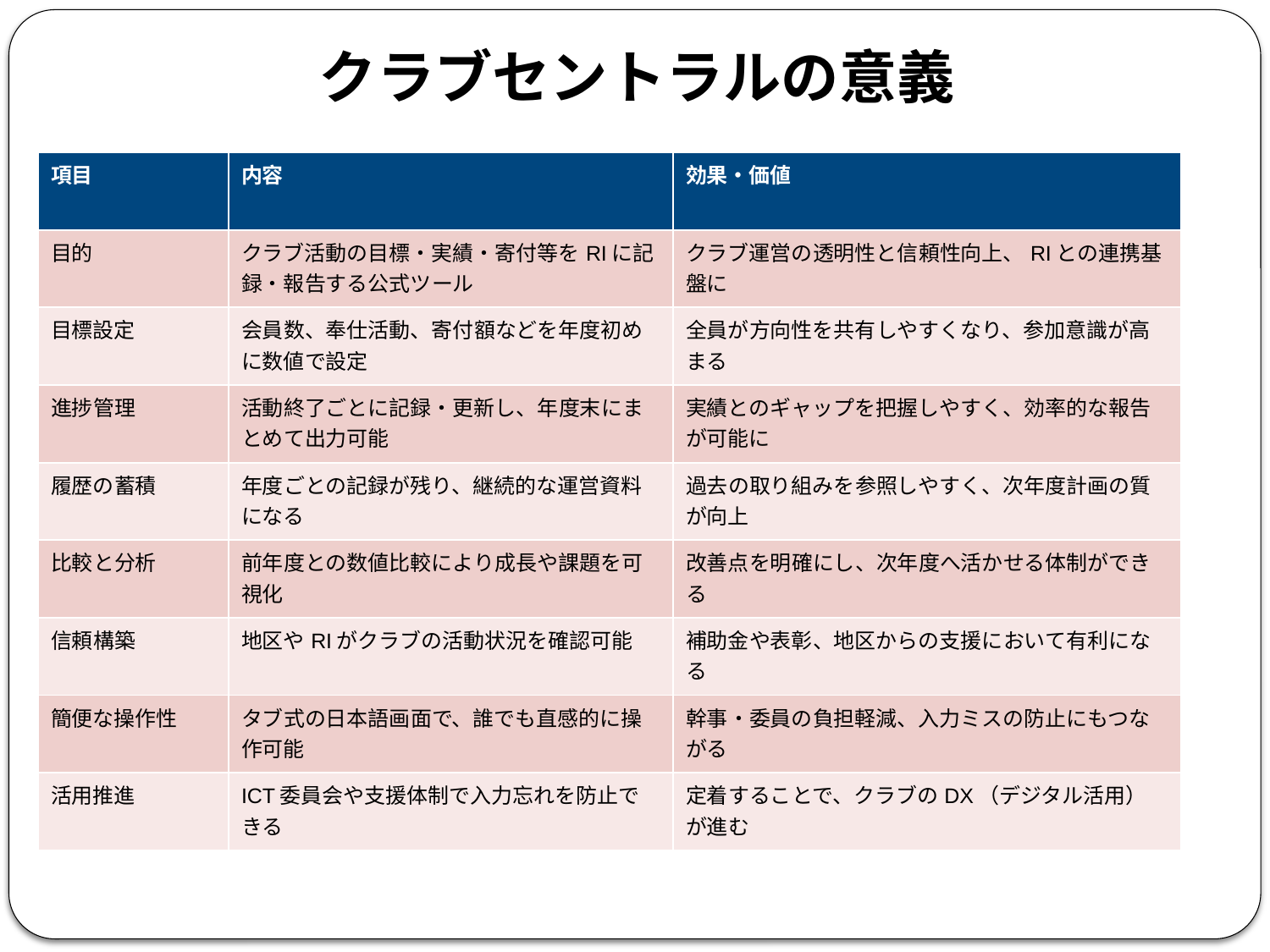

# クラブセントラルの意義
| 項目 | 内容 | 効果・価値 |
| --- | --- | --- |
| 目的 | クラブ活動の目標・実績・寄付等をRIに記録・報告する公式ツール | クラブ運営の透明性と信頼性向上、RIとの連携基盤に |
| 目標設定 | 会員数、奉仕活動、寄付額などを年度初めに数値で設定 | 全員が方向性を共有しやすくなり、参加意識が高まる |
| 進捗管理 | 活動終了ごとに記録・更新し、年度末にまとめて出力可能 | 実績とのギャップを把握しやすく、効率的な報告が可能に |
| 履歴の蓄積 | 年度ごとの記録が残り、継続的な運営資料になる | 過去の取り組みを参照しやすく、次年度計画の質が向上 |
| 比較と分析 | 前年度との数値比較により成長や課題を可視化 | 改善点を明確にし、次年度へ活かせる体制ができる |
| 信頼構築 | 地区やRIがクラブの活動状況を確認可能 | 補助金や表彰、地区からの支援において有利になる |
| 簡便な操作性 | タブ式の日本語画面で、誰でも直感的に操作可能 | 幹事・委員の負担軽減、入力ミスの防止にもつながる |
| 活用推進 | ICT委員会や支援体制で入力忘れを防止できる | 定着することで、クラブのDX（デジタル活用）が進む |